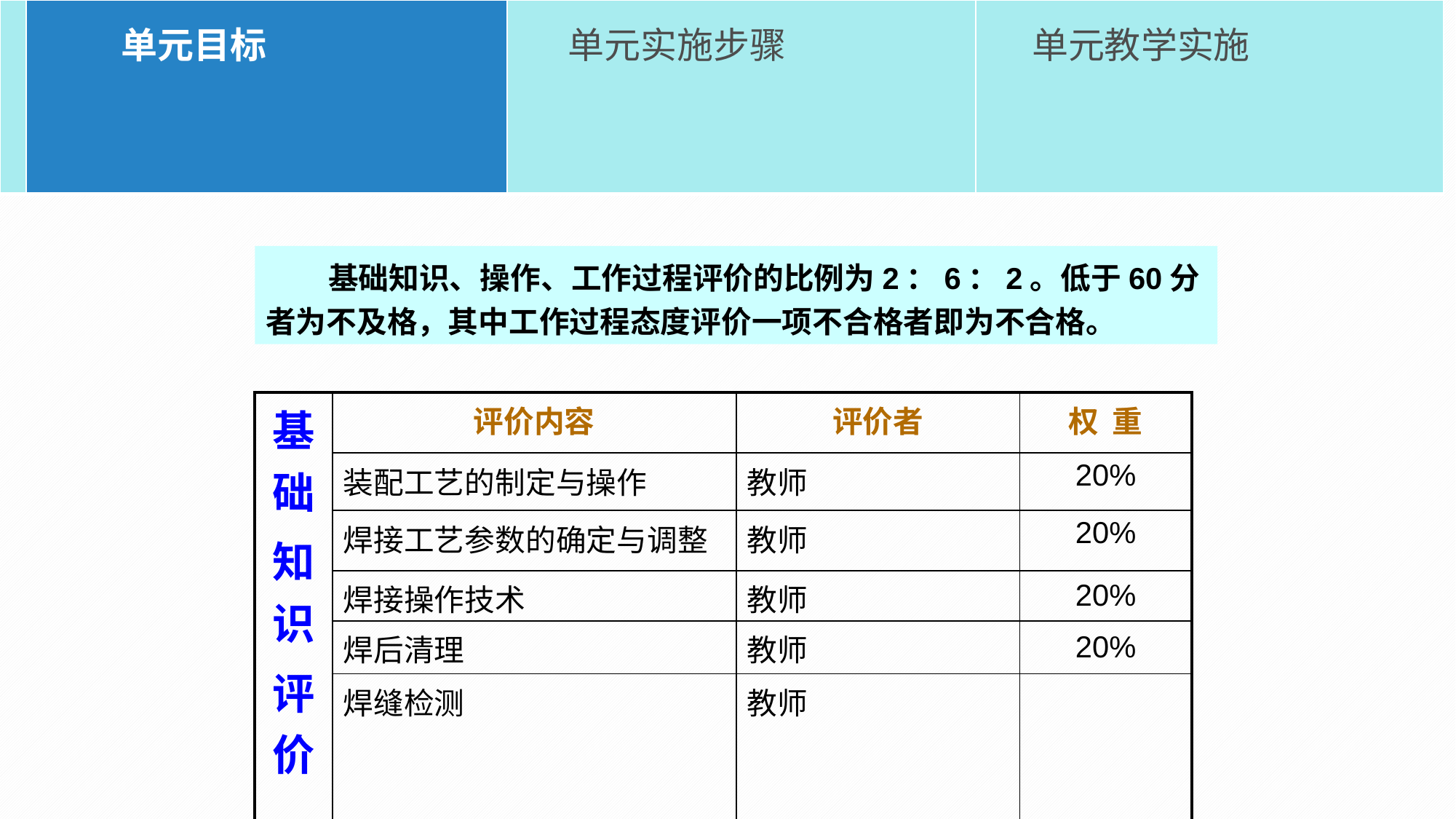

|  | 单元目标 | 单元实施步骤 | 单元教学实施 |
| --- | --- | --- | --- |
评价细则
        基础知识、操作、工作过程评价的比例为2：6：2。低于60分者为不及格，其中工作过程态度评价一项不合格者即为不合格。
| 基础 知识 评价 | 评价内容 | 评价者 | 权 重 |
| --- | --- | --- | --- |
|  | 装配工艺的制定与操作 | 教师 | 20% |
|  | 焊接工艺参数的确定与调整 | 教师 | 20% |
|  | 焊接操作技术 | 教师 | 20% |
|  | 焊后清理 | 教师 | 20% |
|  | 焊缝检测 | 教师 | 20% |